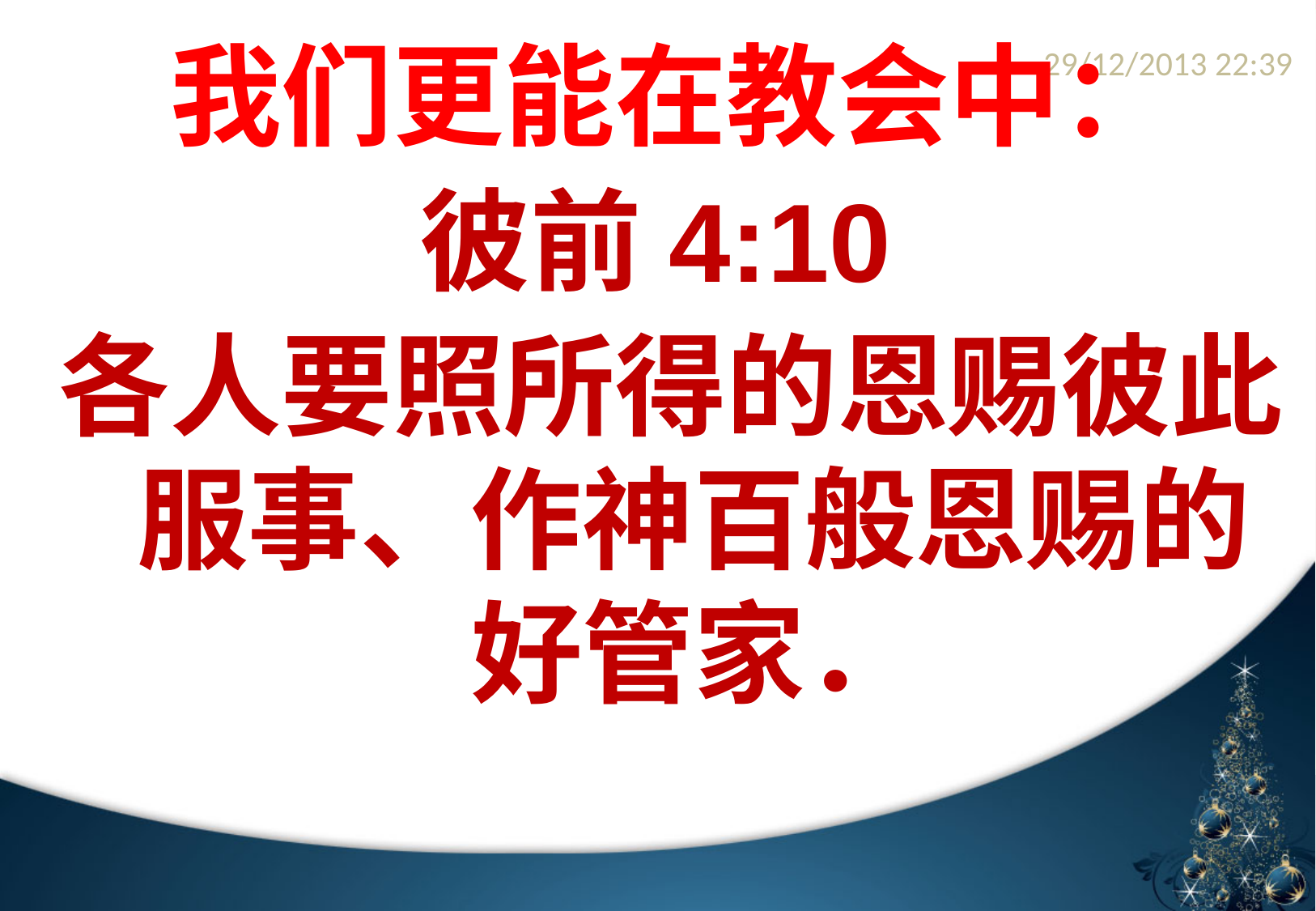

我们更能在教会中：
彼前4:10
各人要照所得的恩赐彼此服事、作神百般恩赐的好管家．
29/12/2013 22:39